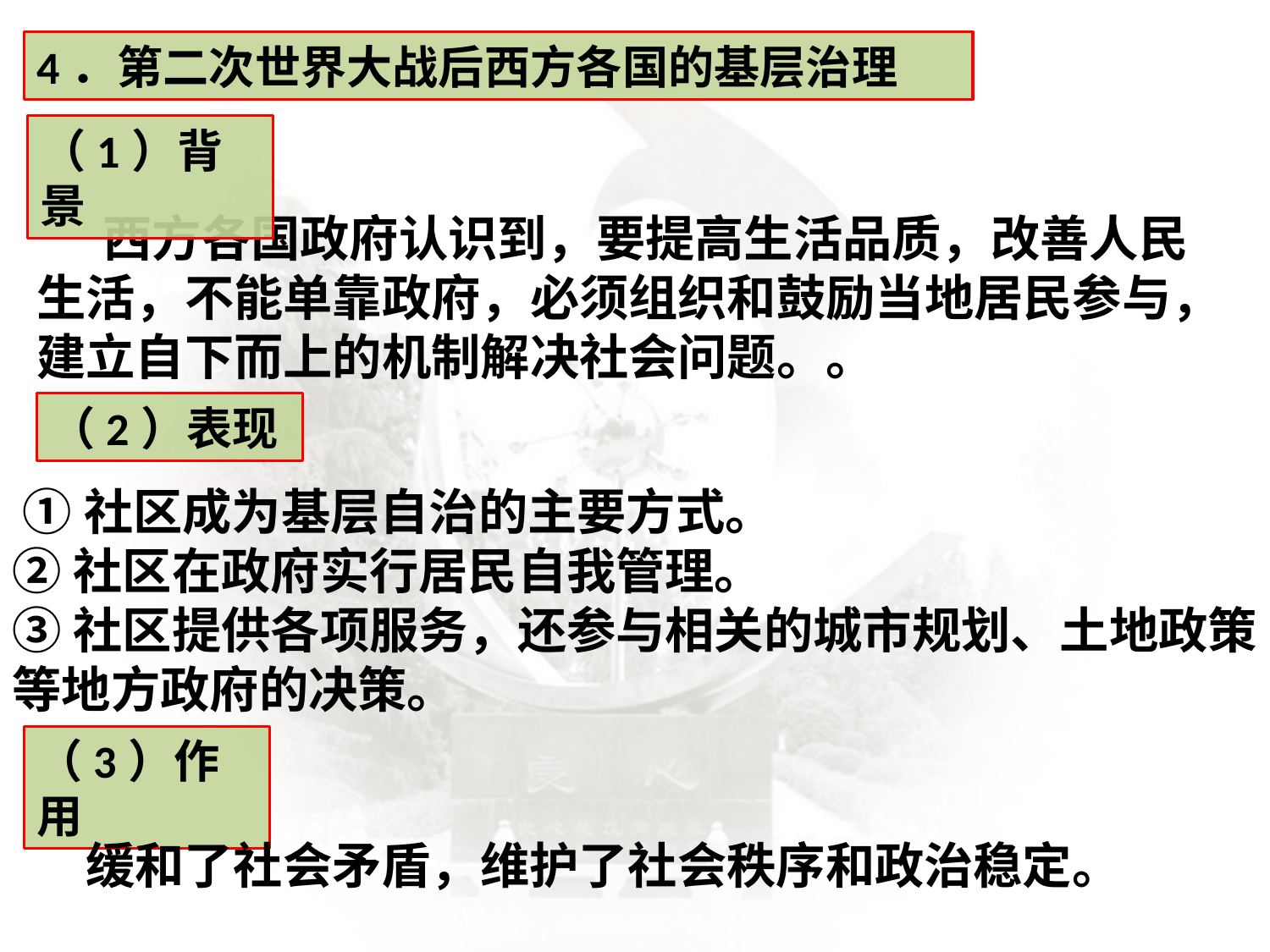

4．第二次世界大战后西方各国的基层治理
（1）背景
     西方各国政府认识到，要提高生活品质，改善人民生活，不能单靠政府，必须组织和鼓励当地居民参与，建立自下而上的机制解决社会问题。。
（2）表现
 ①社区成为基层自治的主要方式。
②社区在政府实行居民自我管理。
③社区提供各项服务，还参与相关的城市规划、土地政策等地方政府的决策。
（3）作用
      缓和了社会矛盾，维护了社会秩序和政治稳定。